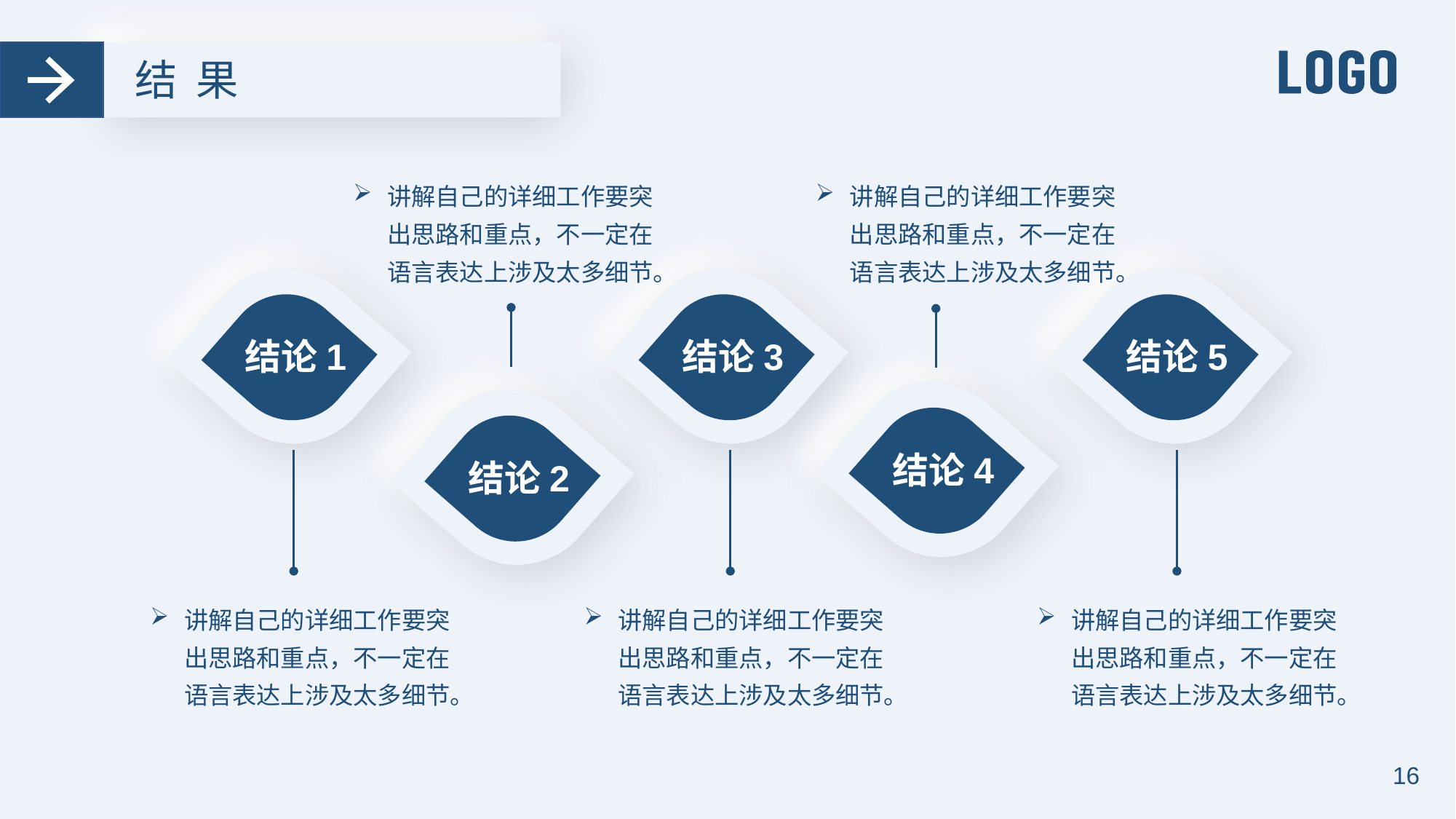

结  果

讲解自己的详细工作要突出思路和重点，不一定在语言表达上涉及太多细节。
讲解自己的详细工作要突出思路和重点，不一定在语言表达上涉及太多细节。

结论1

结论3

结论5

结论4

结论2
讲解自己的详细工作要突出思路和重点，不一定在语言表达上涉及太多细节。
讲解自己的详细工作要突出思路和重点，不一定在语言表达上涉及太多细节。
讲解自己的详细工作要突出思路和重点，不一定在语言表达上涉及太多细节。